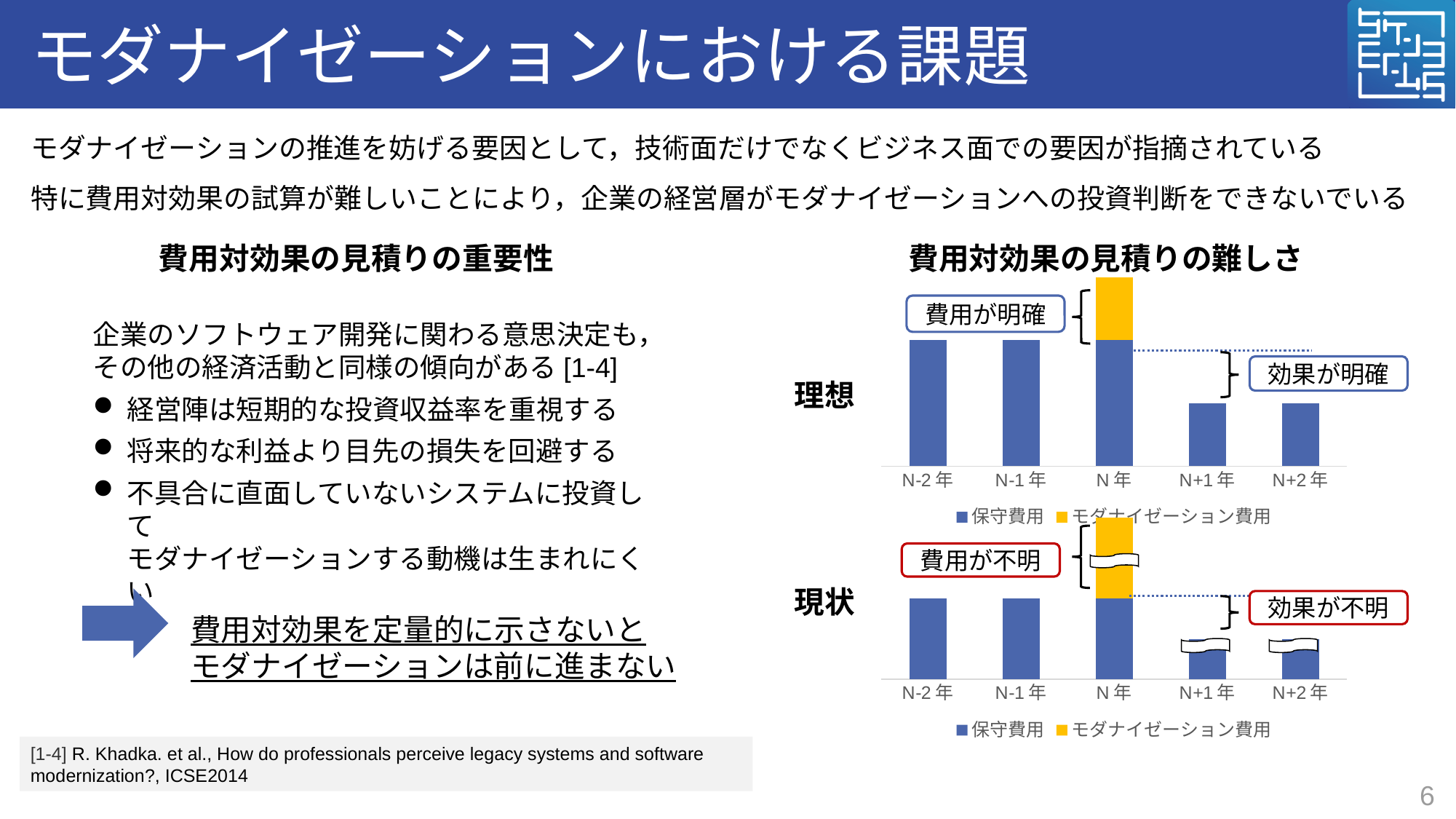

# モダナイゼーションにおける課題
モダナイゼーションの推進を妨げる要因として，技術面だけでなくビジネス面での要因が指摘されている
特に費用対効果の試算が難しいことにより，企業の経営層がモダナイゼーションへの投資判断をできないでいる
費用対効果の見積りの重要性
費用対効果の見積りの難しさ

### Chart

| Category | 保守費用 | モダナイゼーション費用 |
|---|---|---|
| N-2年 | 10.0 | None |
| N-1年 | 10.0 | None |
| N年 | 10.0 | 5.0 |
| N+1年 | 5.0 | None |
| N+2年 | 5.0 | None |
費用が明確
企業のソフトウェア開発に関わる意思決定も，
その他の経済活動と同様の傾向がある[1-4]
経営陣は短期的な投資収益率を重視する
将来的な利益より目先の損失を回避する
不具合に直面していないシステムに投資して
モダナイゼーションする動機は生まれにくい

効果が明確
理想

### Chart

| Category | 保守費用 | モダナイゼーション費用 |
|---|---|---|
| N-2年 | 10.0 | None |
| N-1年 | 10.0 | None |
| N年 | 10.0 | 10.0 |
| N+1年 | 5.0 | None |
| N+2年 | 5.0 | None |
費用が不明

現状

効果が不明

費用対効果を定量的に示さないと
モダナイゼーションは前に進まない

[1-4] R. Khadka. et al., How do professionals perceive legacy systems and software modernization?, ICSE2014
6